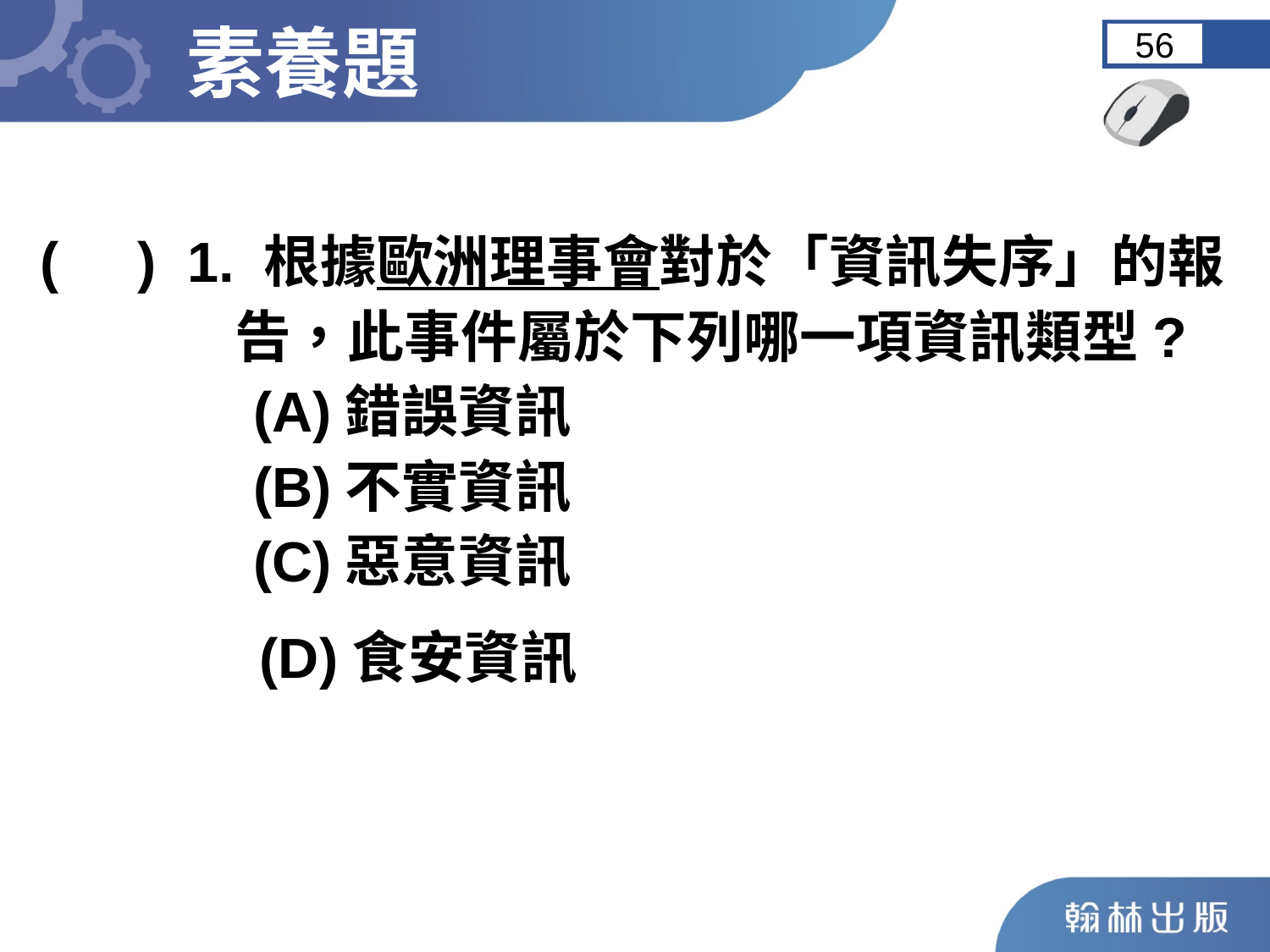

素養題

56
(     )  1. 根據歐洲理事會對於「資訊失序」的報
              告，此事件屬於下列哪一項資訊類型?
	            (A)錯誤資訊
	            (B)不實資訊
	            (C)惡意資訊
              (D)食安資訊